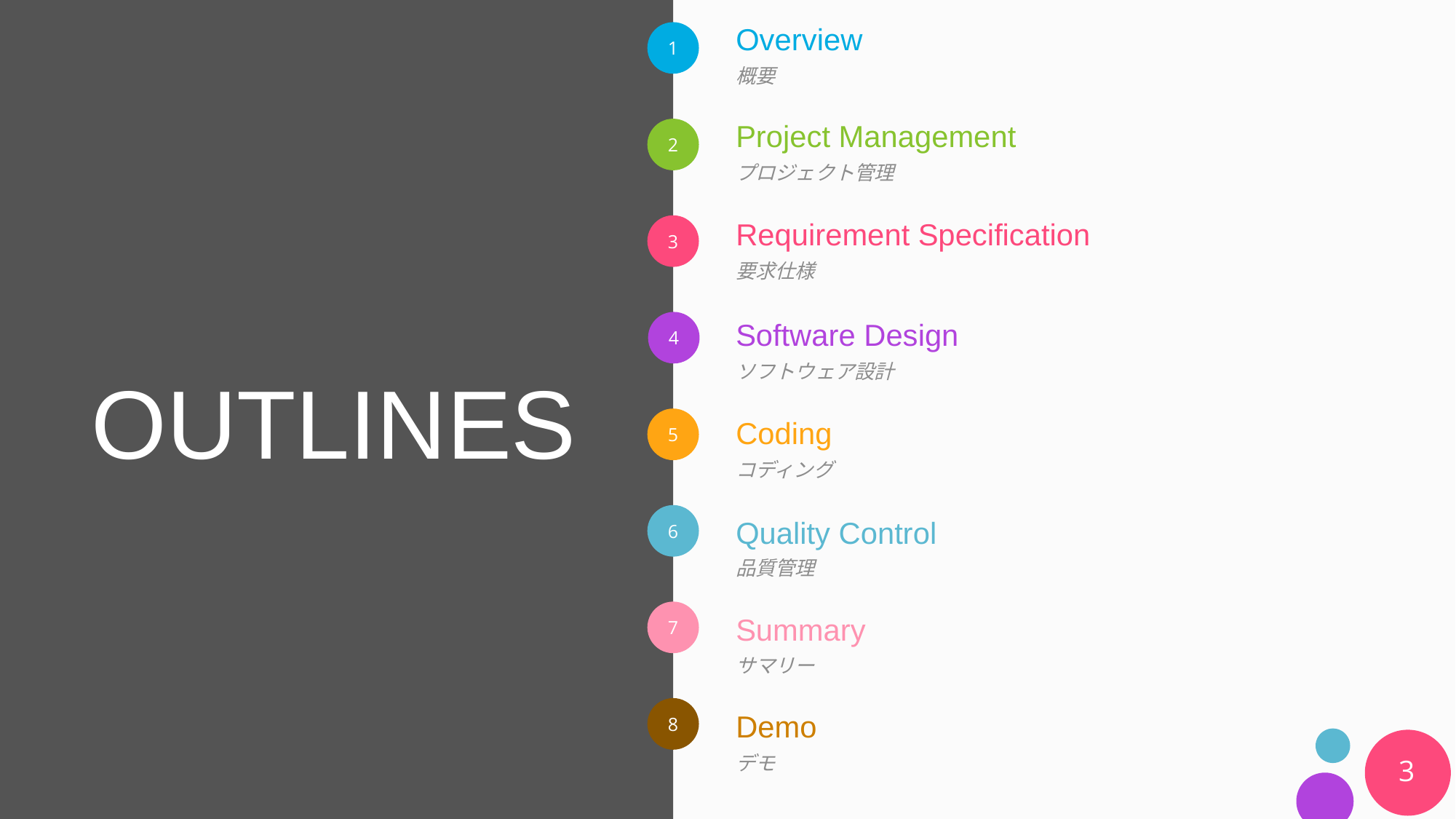

Overview
概要
# OUTLINES
Project Management
プロジェクト管理
Requirement Specification
要求仕様
Software Design
ソフトウェア設計
Coding
コディング
Quality Control
品質管理
Summary
サマリー
Demo
デモ
3